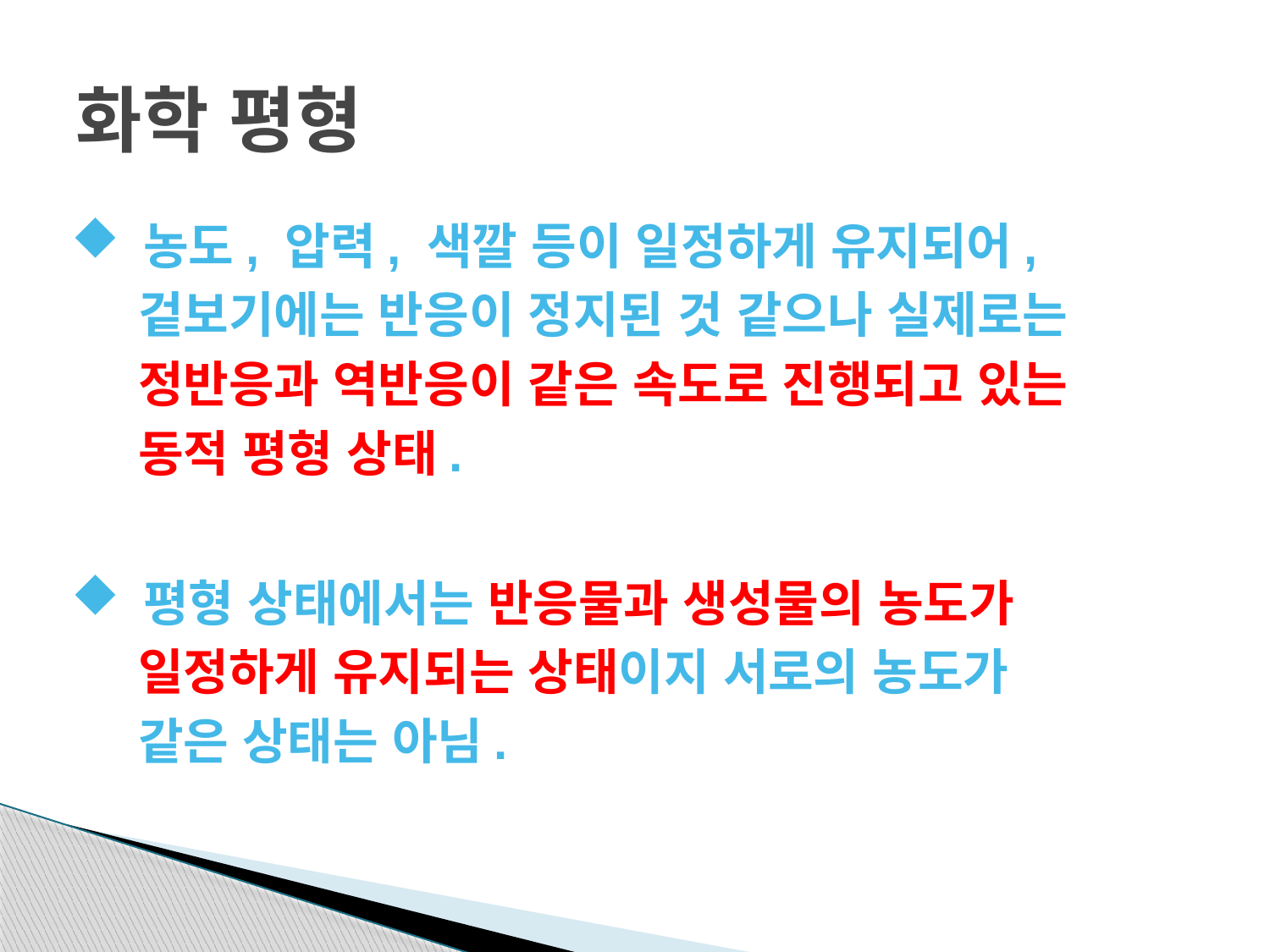

# 화학 평형
 농도, 압력, 색깔 등이 일정하게 유지되어,
    겉보기에는 반응이 정지된 것 같으나 실제로는
    정반응과 역반응이 같은 속도로 진행되고 있는
    동적 평형 상태.
 평형 상태에서는 반응물과 생성물의 농도가
    일정하게 유지되는 상태이지 서로의 농도가
    같은 상태는 아님.